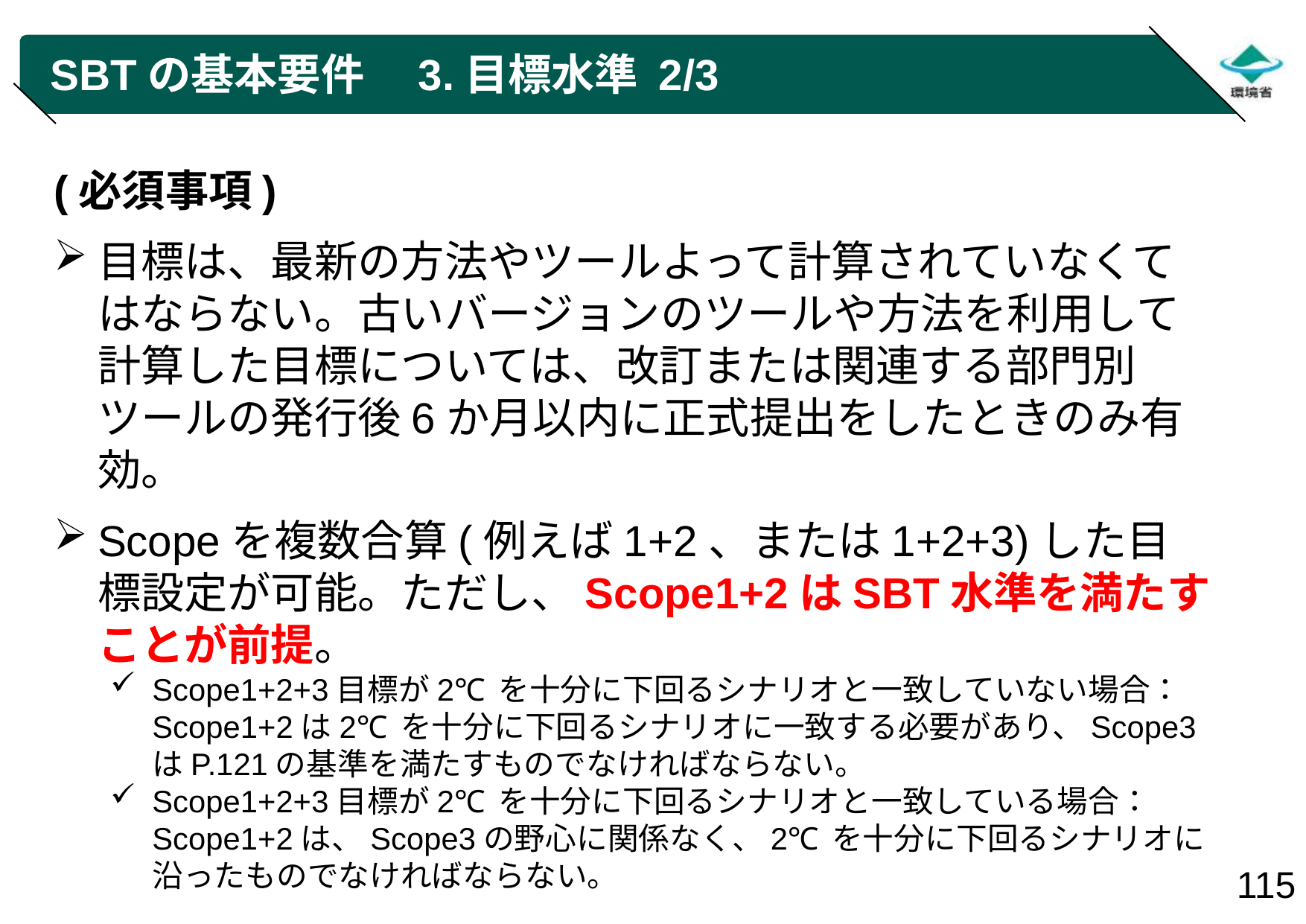

# SBTの基本要件　3.目標水準 2/3
(必須事項)
目標は、最新の方法やツールよって計算されていなくてはならない。古いバージョンのツールや方法を利用して計算した目標については、改訂または関連する部門別ツールの発行後6か月以内に正式提出をしたときのみ有効。
Scopeを複数合算(例えば1+2、または1+2+3)した目標設定が可能。ただし、Scope1+2はSBT水準を満たすことが前提。
Scope1+2+3目標が2℃を十分に下回るシナリオと一致していない場合：Scope1+2は2℃を十分に下回るシナリオに一致する必要があり、Scope3はP.121の基準を満たすものでなければならない。
Scope1+2+3目標が2℃を十分に下回るシナリオと一致している場合：Scope1+2は、Scope3の野心に関係なく、2℃を十分に下回るシナリオに沿ったものでなければならない。